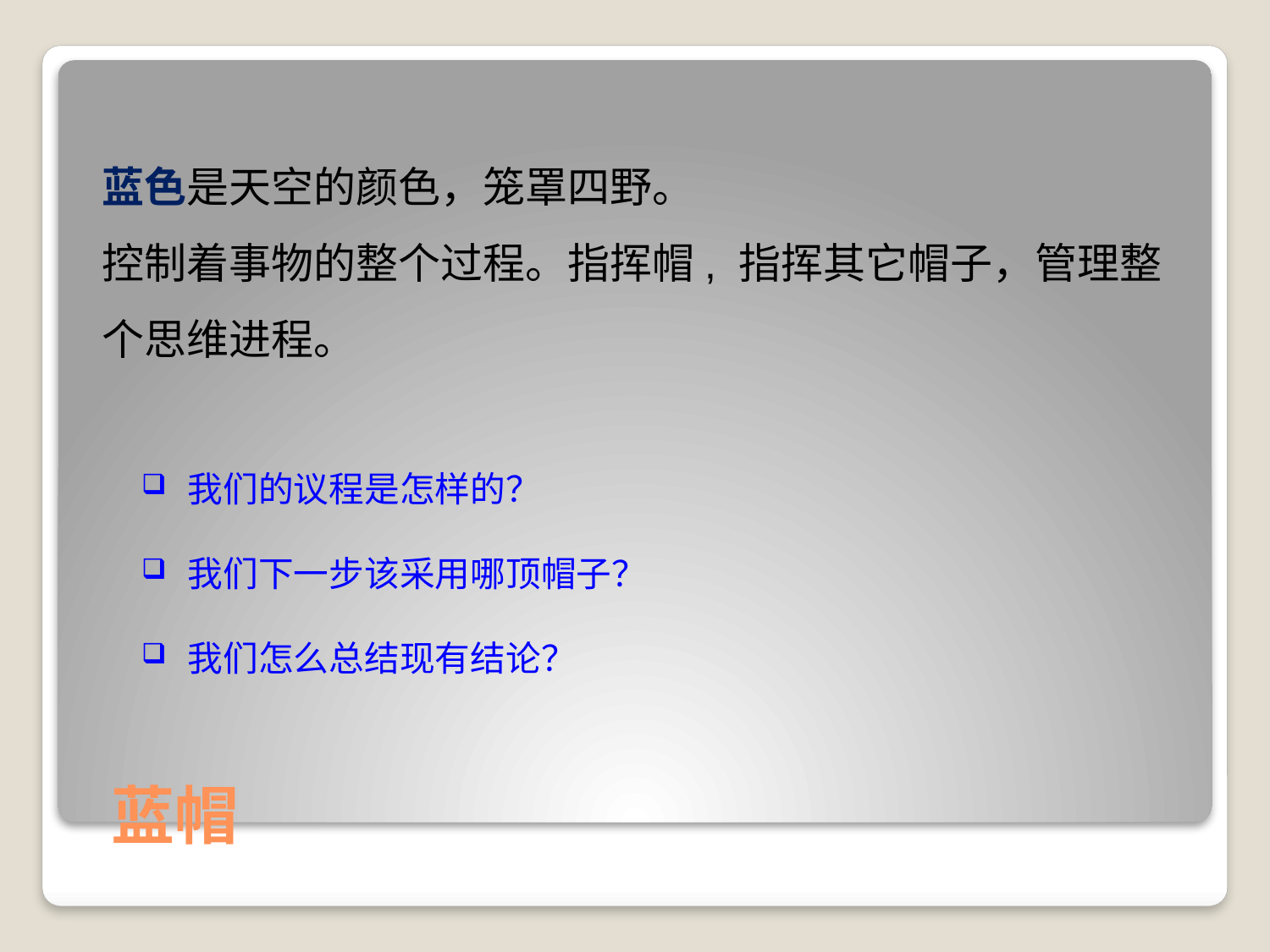

蓝色是天空的颜色，笼罩四野。
控制着事物的整个过程。指挥帽, 指挥其它帽子，管理整个思维进程。
 我们的议程是怎样的？
 我们下一步该采用哪顶帽子？
 我们怎么总结现有结论？
# 蓝帽